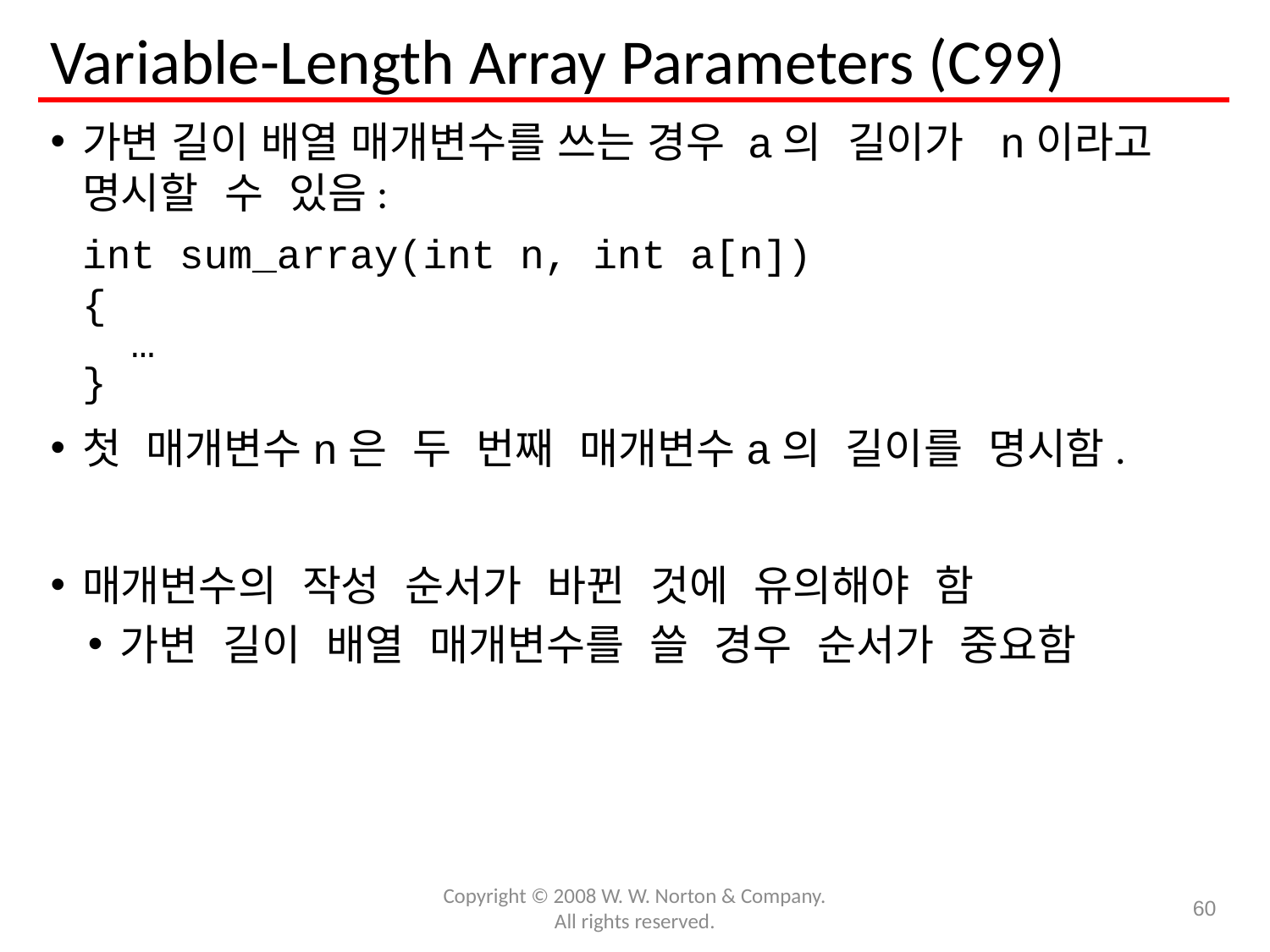

# Variable-Length Array Parameters (C99)
가변 길이 배열 매개변수를 쓰는 경우 a의 길이가 n이라고 명시할 수 있음:
	int sum_array(int n, int a[n])
	{
	  …
	}
첫 매개변수n은 두 번째 매개변수a의 길이를 명시함.

매개변수의 작성 순서가 바뀐 것에 유의해야 함
가변 길이 배열 매개변수를 쓸 경우 순서가 중요함
Copyright © 2008 W. W. Norton & Company.
All rights reserved.
60